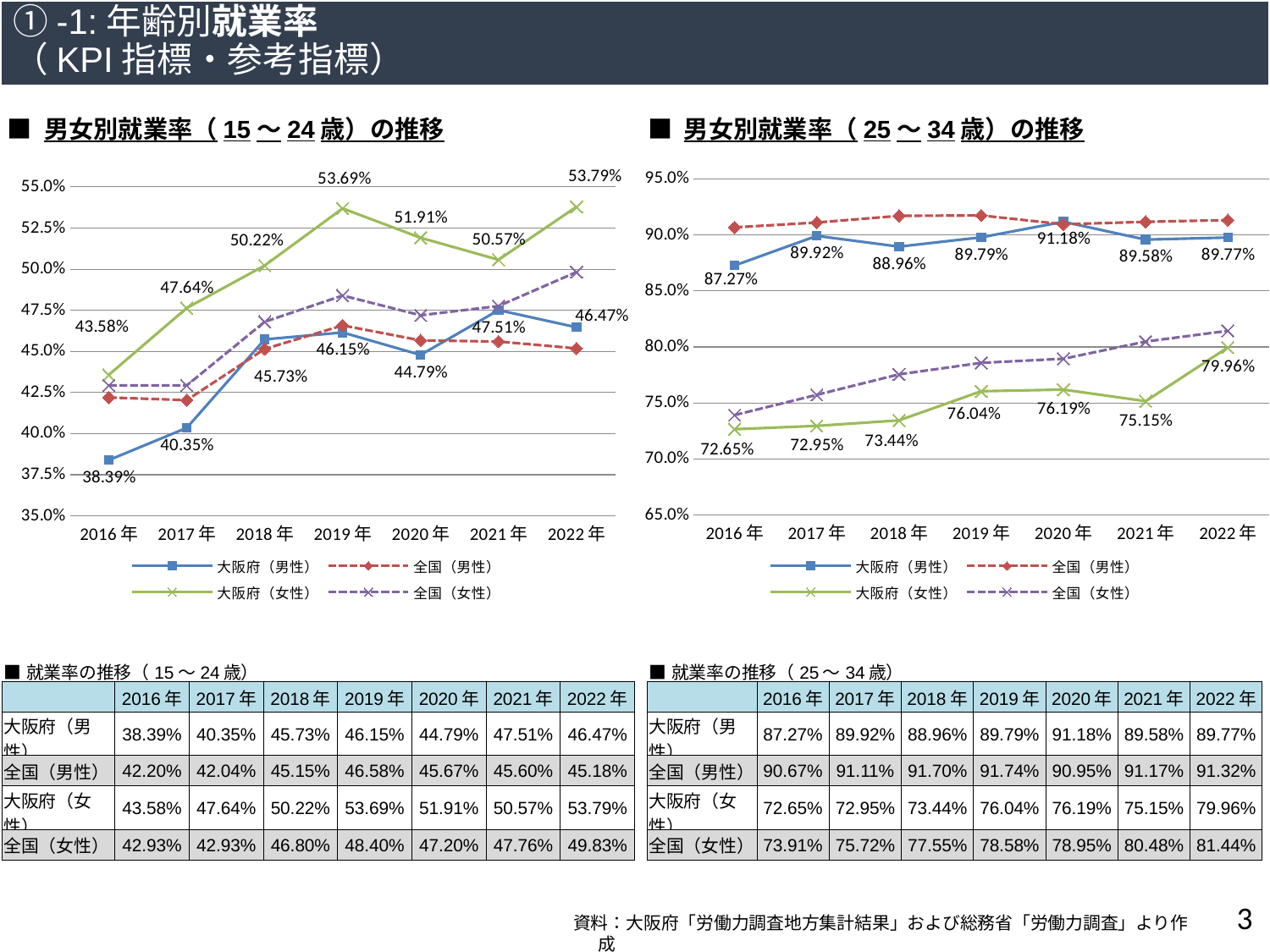

# Ⅰ　若者が活躍でき、子育て安心の都市「大阪」の実現 ①-1:年齢別就業率　　　　　　　　　　　　　　　　　　　　　　　　　（KPI指標・参考指標）
■ 男女別就業率（15～24歳）の推移
■ 男女別就業率（25～34歳）の推移

### Chart

| Category | 大阪府（男性） | 全国（男性） | 大阪府（女性） | 全国（女性） |
|---|---|---|---|---|
| 2016年 | 0.38392857142857145 | 0.42197452229299365 | 0.43577981651376146 | 0.4292929292929293 |
| 2017年 | 0.40350877192982454 | 0.42038216560509556 | 0.4764044943820225 | 0.4292929292929293 |
| 2018年 | 0.4573304157549234 | 0.45151033386327505 | 0.5022321428571429 | 0.468013468013468 |
| 2019年 | 0.46153846153846156 | 0.465818759936407 | 0.5369127516778524 | 0.4839797639123103 |
| 2020年 | 0.44789356984478934 | 0.4567307692307692 | 0.5191011235955056 | 0.47198641765704585 |
| 2021年 | 0.4751131221719457 | 0.4560260586319218 | 0.505720823798627 | 0.47758620689655173 |
| 2022年 | 0.4646924829157175 | 0.45182724252491696 | 0.5379310344827586 | 0.4982517482517482 |

### Chart

| Category | 大阪府（男性） | 全国（男性） | 大阪府（女性） | 全国（女性） |
|---|---|---|---|---|
| 2016年 | 0.8727272727272727 | 0.9067431850789096 | 0.7265469061876247 | 0.7391304347826086 |
| 2017年 | 0.8991596638655462 | 0.9110787172011662 | 0.7295081967213115 | 0.7572078907435509 |
| 2018年 | 0.8895966029723992 | 0.917037037037037 | 0.7344398340248963 | 0.7755417956656346 |
| 2019年 | 0.8978723404255319 | 0.9174174174174174 | 0.7604166666666666 | 0.7858267716535433 |
| 2020年 | 0.9117647058823529 | 0.9095022624434389 | 0.7619047619047619 | 0.7894736842105263 |
| 2021年 | 0.8958333333333334 | 0.9117199391171994 | 0.7515400410677618 | 0.8048387096774193 |
| 2022年 | 0.8977035490605428 | 0.91324200913242 | 0.7995910020449898 | 0.8144 |
| ■就業率の推移（25～34歳） |  |  |  |  |  |  |  |
| --- | --- | --- | --- | --- | --- | --- | --- |
|  | 2016年 | 2017年 | 2018年 | 2019年 | 2020年 | 2021年 | 2022年 |
| 大阪府（男性） | 87.27% | 89.92% | 88.96% | 89.79% | 91.18% | 89.58% | 89.77% |
| 全国（男性） | 90.67% | 91.11% | 91.70% | 91.74% | 90.95% | 91.17% | 91.32% |
| 大阪府（女性） | 72.65% | 72.95% | 73.44% | 76.04% | 76.19% | 75.15% | 79.96% |
| 全国（女性） | 73.91% | 75.72% | 77.55% | 78.58% | 78.95% | 80.48% | 81.44% |
| ■就業率の推移（15～24歳） |  |  |  |  |  |  |  |
| --- | --- | --- | --- | --- | --- | --- | --- |
|  | 2016年 | 2017年 | 2018年 | 2019年 | 2020年 | 2021年 | 2022年 |
| 大阪府（男性） | 38.39% | 40.35% | 45.73% | 46.15% | 44.79% | 47.51% | 46.47% |
| 全国（男性） | 42.20% | 42.04% | 45.15% | 46.58% | 45.67% | 45.60% | 45.18% |
| 大阪府（女性） | 43.58% | 47.64% | 50.22% | 53.69% | 51.91% | 50.57% | 53.79% |
| 全国（女性） | 42.93% | 42.93% | 46.80% | 48.40% | 47.20% | 47.76% | 49.83% |
3
資料：大阪府「労働力調査地方集計結果」および総務省「労働力調査」より作成